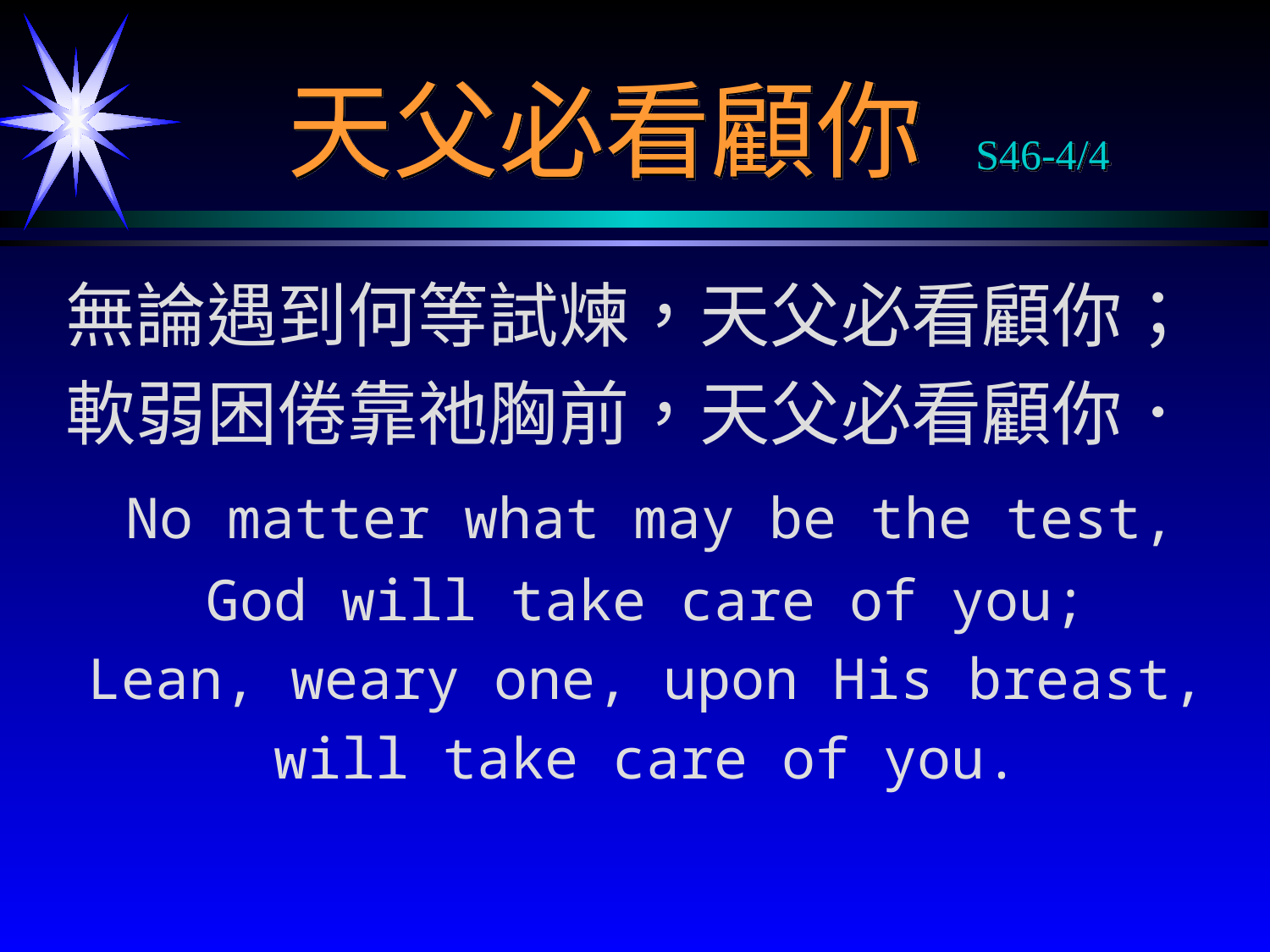

# 天父必看顧你  S46-4/4
無論遇到何等試煉，天父必看顧你；
軟弱困倦靠祂胸前，天父必看顧你．
 No matter what may be the test,
 God will take care of you;
 Lean, weary one, upon His breast,
 will take care of you.